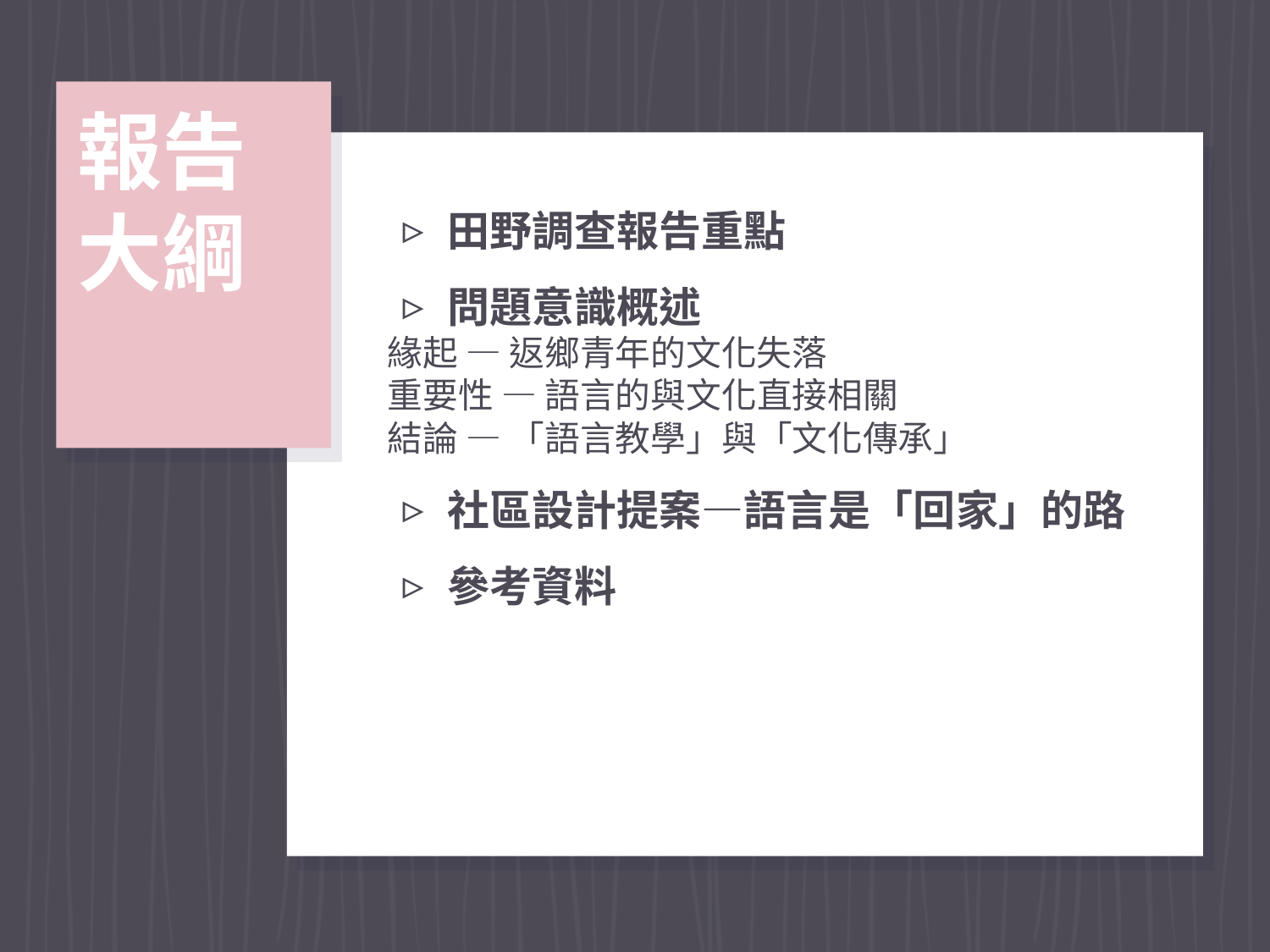

# 報告大綱
田野調查報告重點
問題意識概述
緣起 — 返鄉青年的文化失落
重要性 — 語言的與文化直接相關
結論 — 「語言教學」與「文化傳承」
社區設計提案—語言是「回家」的路
參考資料